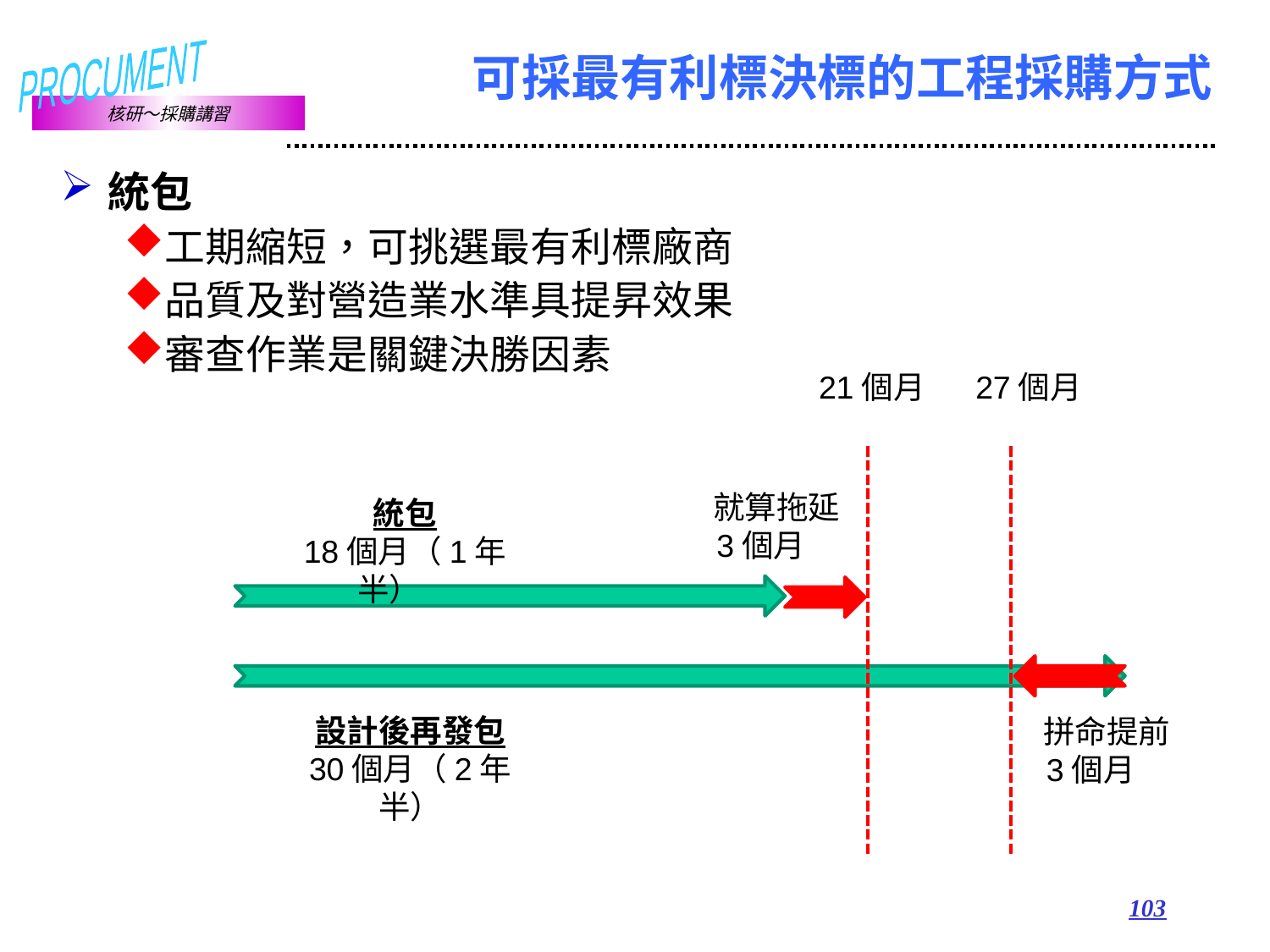

# 可採最有利標決標的工程採購方式
統包
工期縮短，可挑選最有利標廠商
品質及對營造業水準具提昇效果
審查作業是關鍵決勝因素

21個月
27個月
就算拖延
3個月
統包
18個月（1年半）

設計後再發包
30個月（2年半）
拼命提前
3個月
103